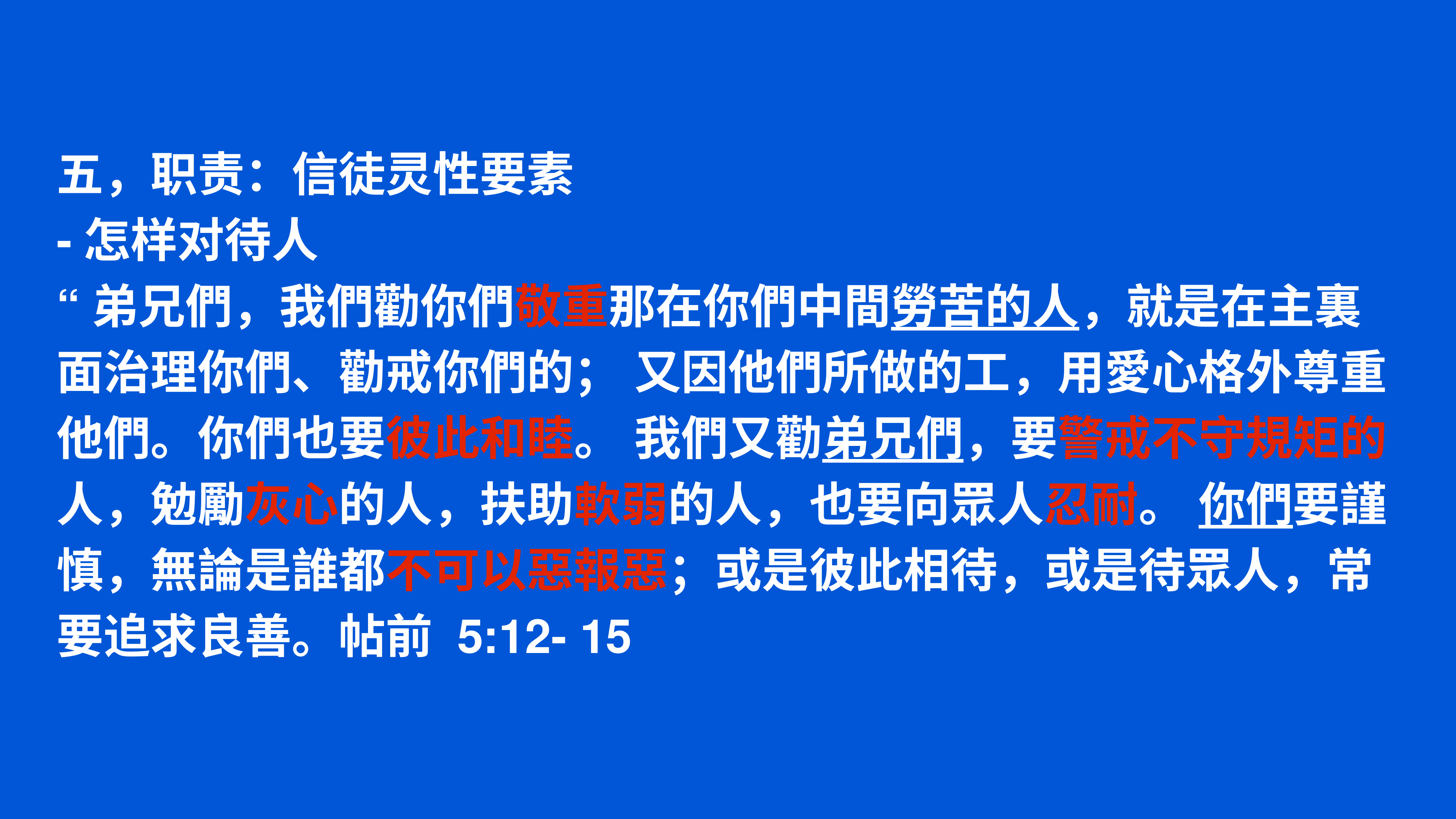

五，职责：信徒灵性要素
-怎样对待人
“弟兄們，我們勸你們敬重那在你們中間勞苦的人，就是在主裏面治理你們、勸戒你們的； 又因他們所做的工，用愛心格外尊重他們。你們也要彼此和睦。 我們又勸弟兄們，要警戒不守規矩的人，勉勵灰心的人，扶助軟弱的人，也要向眾人忍耐。 你們要謹慎，無論是誰都不可以惡報惡；或是彼此相待，或是待眾人，常要追求良善。帖前 5:12- 15